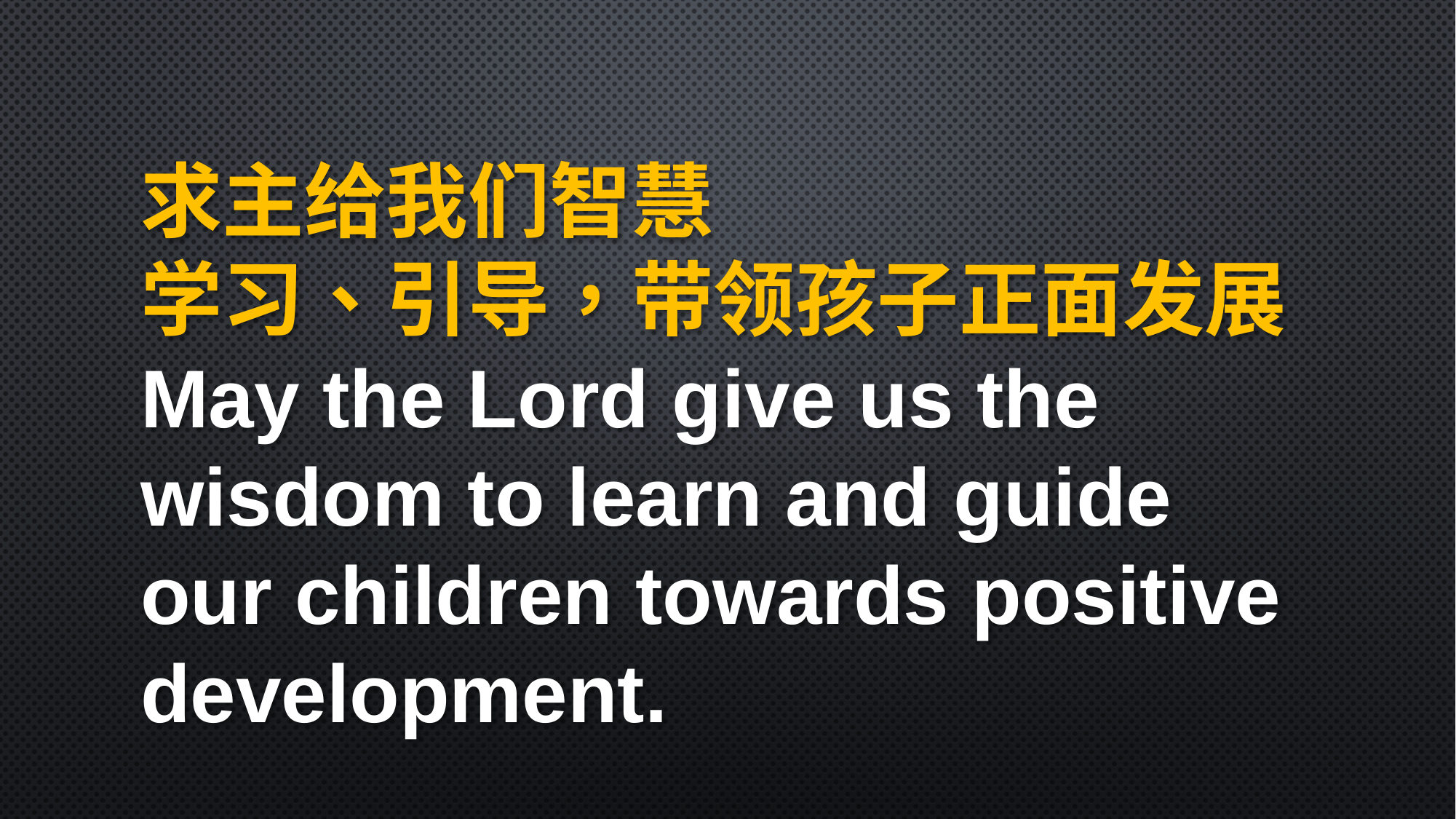

求主给我们智慧
学习、引导，带领孩子正面发展May the Lord give us the wisdom to learn and guide our children towards positive development.